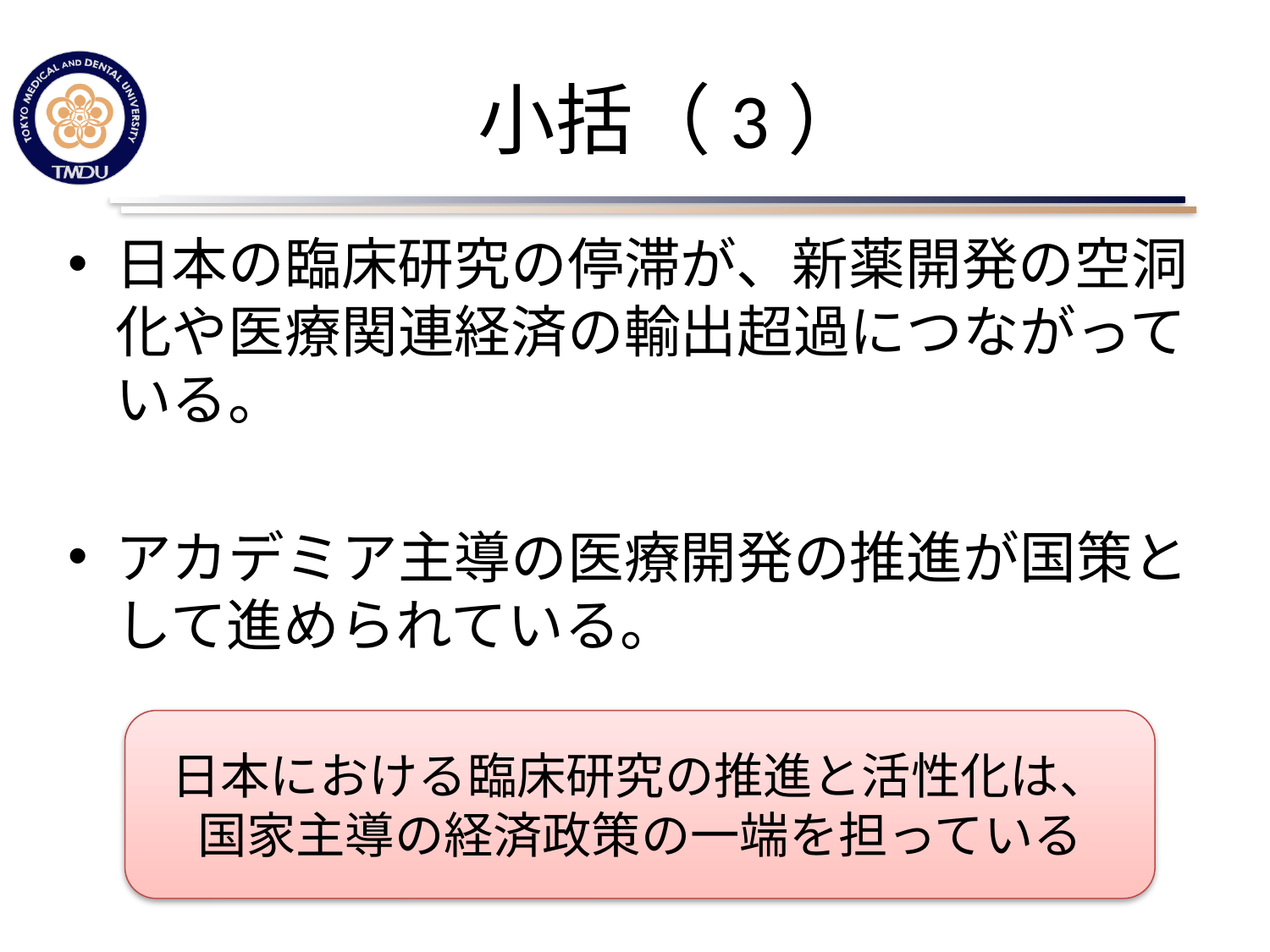

# 小括（3）
日本の臨床研究の停滞が、新薬開発の空洞化や医療関連経済の輸出超過につながっている。

アカデミア主導の医療開発の推進が国策として進められている。

日本における臨床研究の推進と活性化は、
国家主導の経済政策の一端を担っている